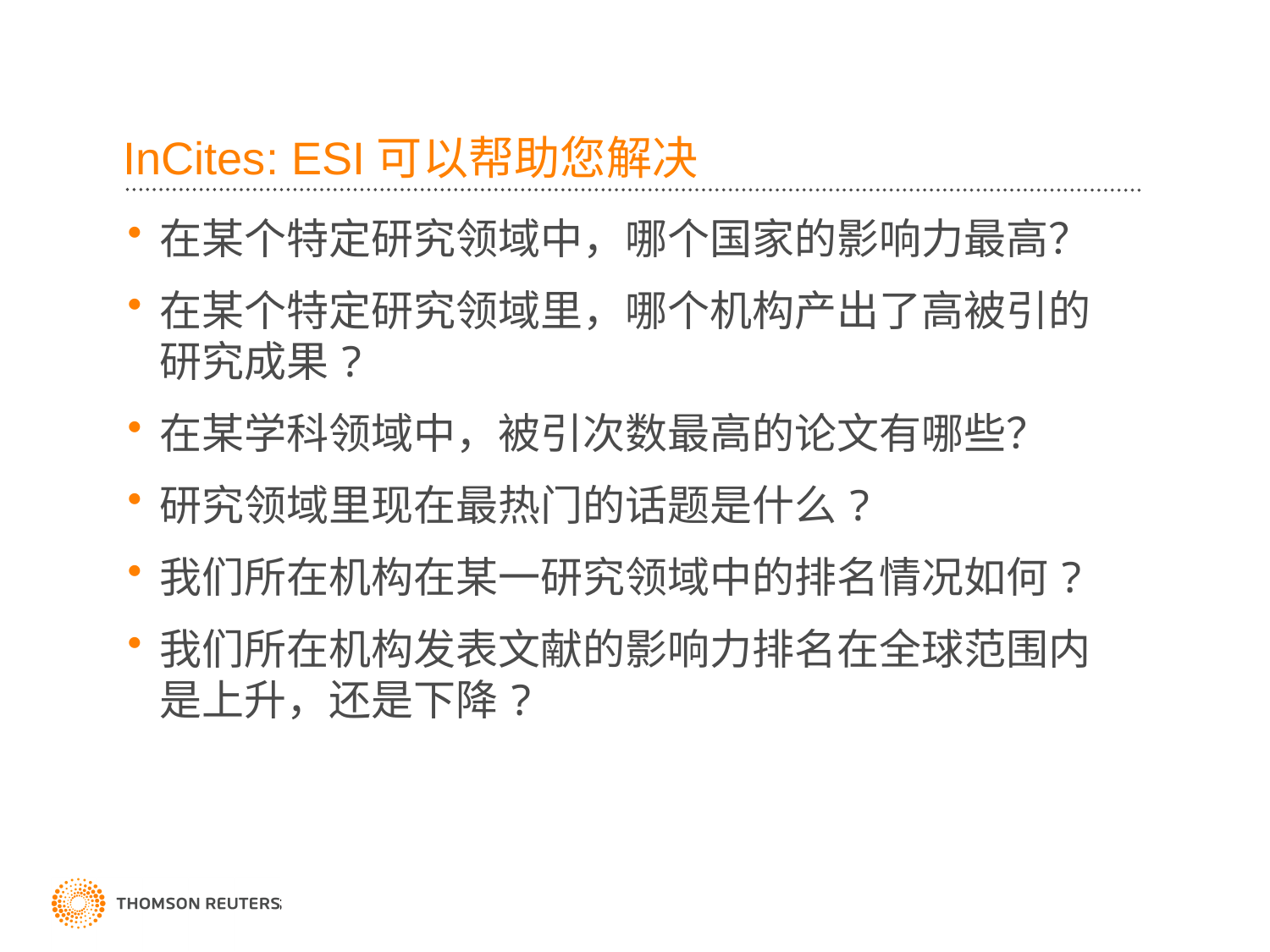

# InCites: ESI可以帮助您解决
在某个特定研究领域中，哪个国家的影响力最高？
在某个特定研究领域里，哪个机构产出了高被引的研究成果?
在某学科领域中，被引次数最高的论文有哪些？
研究领域里现在最热门的话题是什么?
我们所在机构在某一研究领域中的排名情况如何?
我们所在机构发表文献的影响力排名在全球范围内是上升，还是下降?